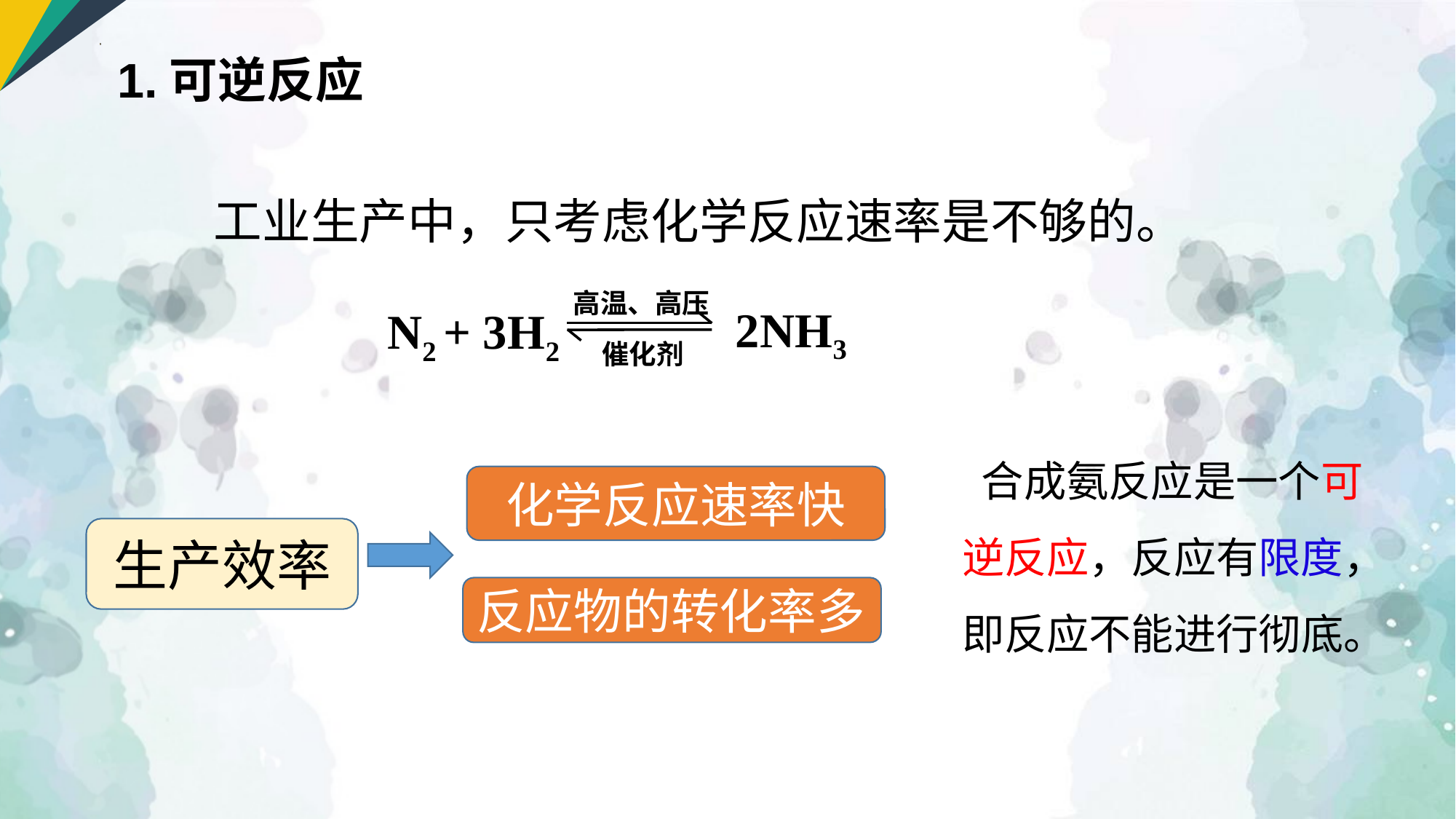

1.可逆反应
工业生产中，只考虑化学反应速率是不够的。
高温、高压
催化剂
  N2 + 3H2
2NH3
 合成氨反应是一个可逆反应，反应有限度，即反应不能进行彻底。
化学反应速率快
生产效率

反应物的转化率多